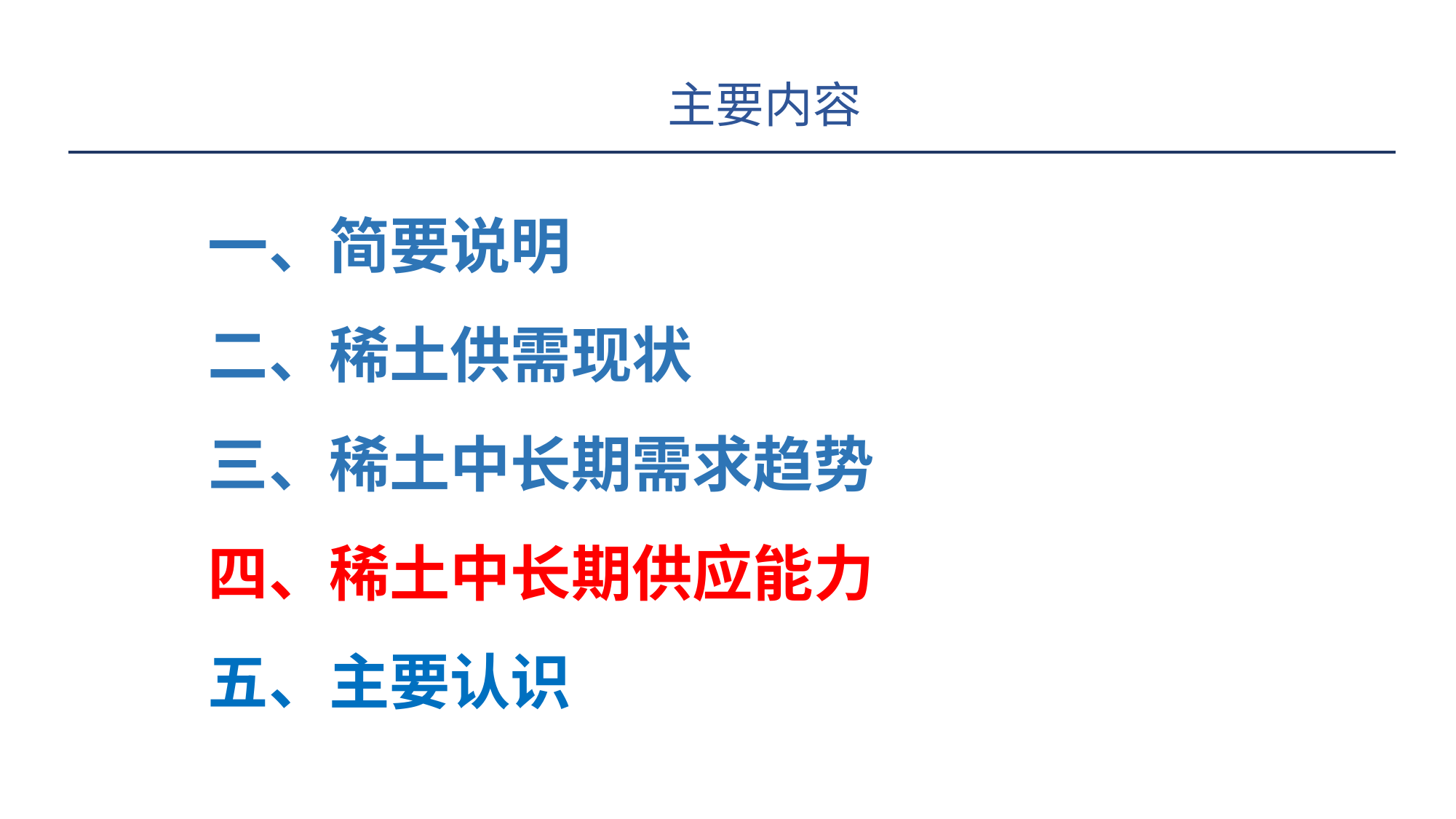

主要内容
一、简要说明
二、稀土供需现状
三、稀土中长期需求趋势
四、稀土中长期供应能力
五、主要认识